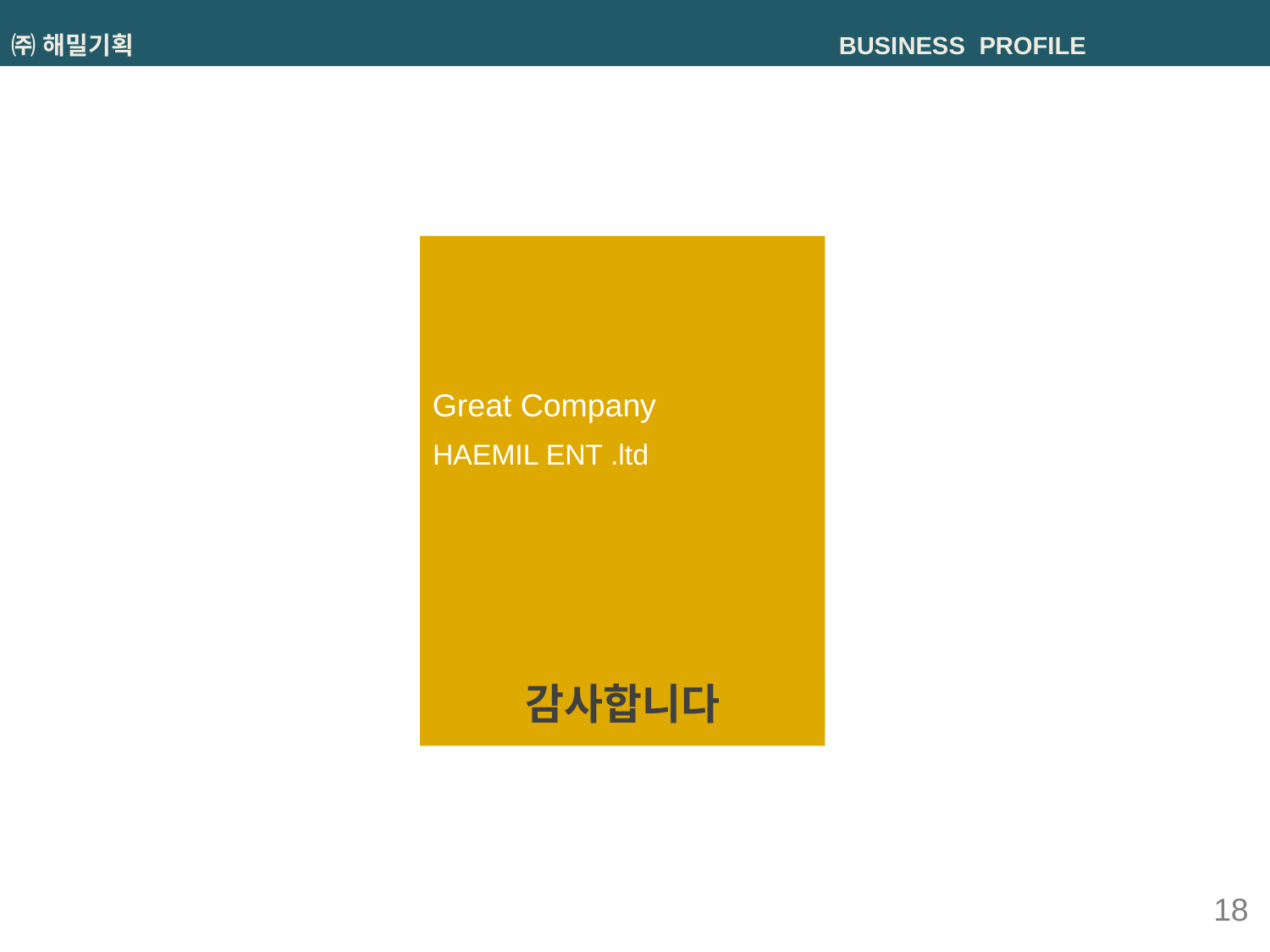

# ㈜ 해밀기획                                                                                                    BUSINESS  PROFILE

Great Company
HAEMIL ENT .ltd
감사합니다
18